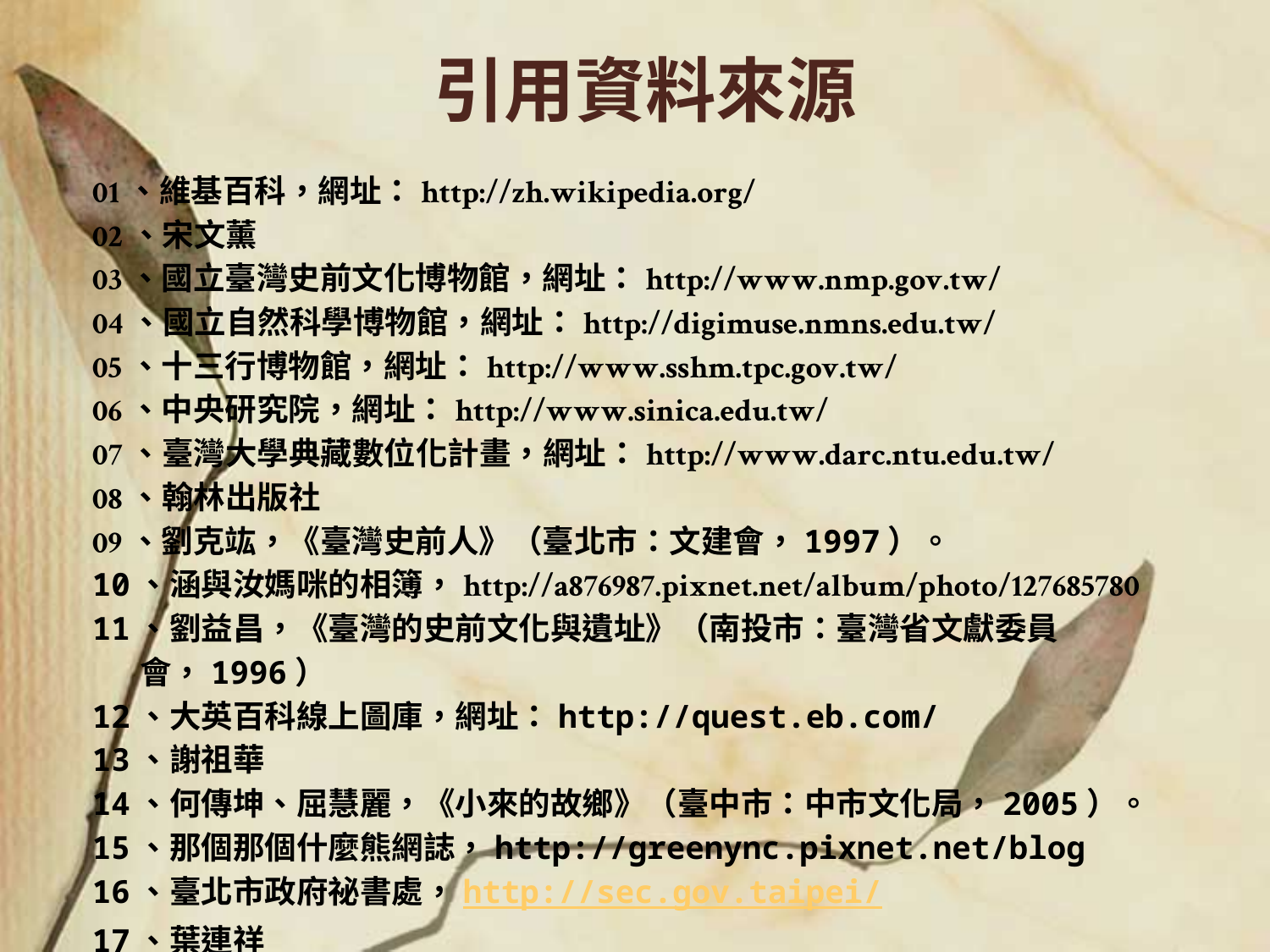

# 引用資料來源
01、維基百科，網址：http://zh.wikipedia.org/
02、宋文薰
03、國立臺灣史前文化博物館，網址：http://www.nmp.gov.tw/
04、國立自然科學博物館，網址：http://digimuse.nmns.edu.tw/
05、十三行博物館，網址：http://www.sshm.tpc.gov.tw/
06、中央研究院，網址：http://www.sinica.edu.tw/
07、臺灣大學典藏數位化計畫，網址：http://www.darc.ntu.edu.tw/
08、翰林出版社
09、劉克竑，《臺灣史前人》（臺北市：文建會，1997）。
10、涵與汝媽咪的相簿，http://a876987.pixnet.net/album/photo/127685780
11、劉益昌，《臺灣的史前文化與遺址》（南投市：臺灣省文獻委員會，1996）
12、大英百科線上圖庫，網址：http://quest.eb.com/
13、謝祖華
14、何傳坤、屈慧麗，《小來的故鄉》（臺中市：中市文化局，2005）。
15、那個那個什麼熊網誌，http://greenync.pixnet.net/blog
16、臺北市政府祕書處，http://sec.gov.taipei/
17、葉連祥